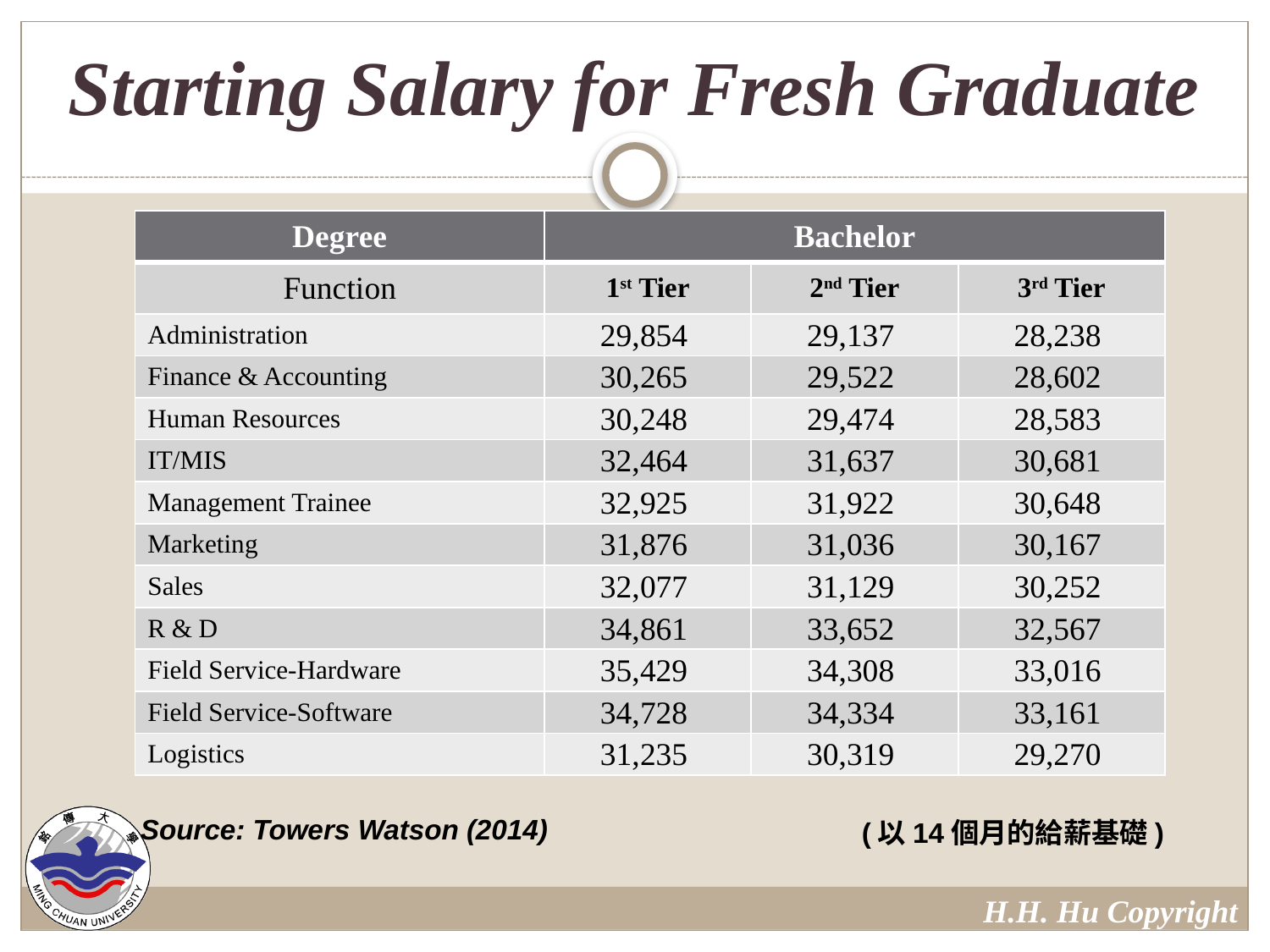

# Starting Salary for Fresh Graduate
| Degree | Bachelor |  |  |
| --- | --- | --- | --- |
| Function | 1st Tier | 2nd Tier | 3rd Tier |
| Administration | 29,854 | 29,137 | 28,238 |
| Finance & Accounting | 30,265 | 29,522 | 28,602 |
| Human Resources | 30,248 | 29,474 | 28,583 |
| IT/MIS | 32,464 | 31,637 | 30,681 |
| Management Trainee | 32,925 | 31,922 | 30,648 |
| Marketing | 31,876 | 31,036 | 30,167 |
| Sales | 32,077 | 31,129 | 30,252 |
| R & D | 34,861 | 33,652 | 32,567 |
| Field Service-Hardware | 35,429 | 34,308 | 33,016 |
| Field Service-Software | 34,728 | 34,334 | 33,161 |
| Logistics | 31,235 | 30,319 | 29,270 |
Source: Towers Watson (2014)
(以14個月的給薪基礎)